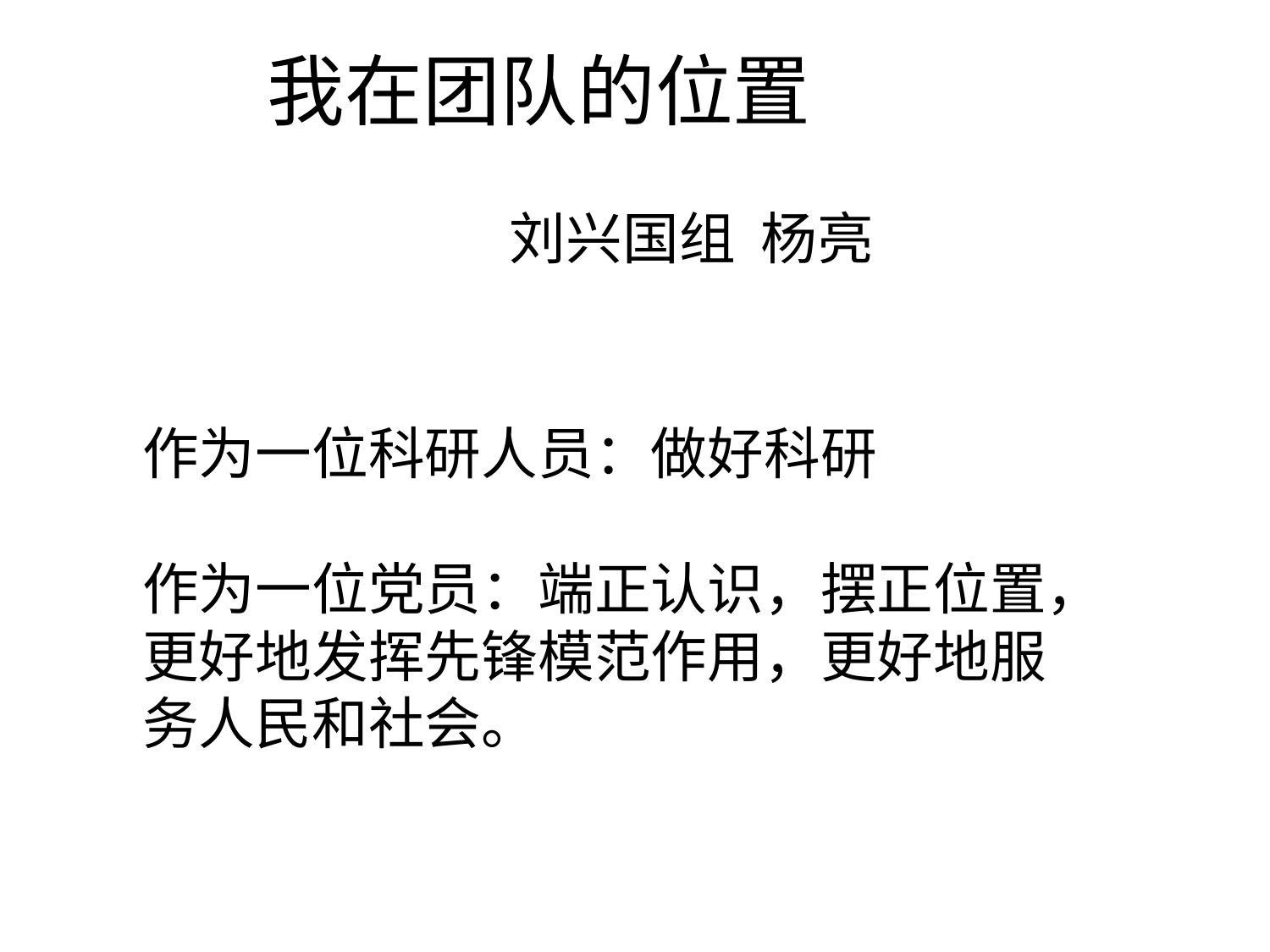

我在团队的位置

                  刘兴国组  杨亮
作为一位科研人员：做好科研

作为一位党员：端正认识，摆正位置，更好地发挥先锋模范作用，更好地服务人民和社会。